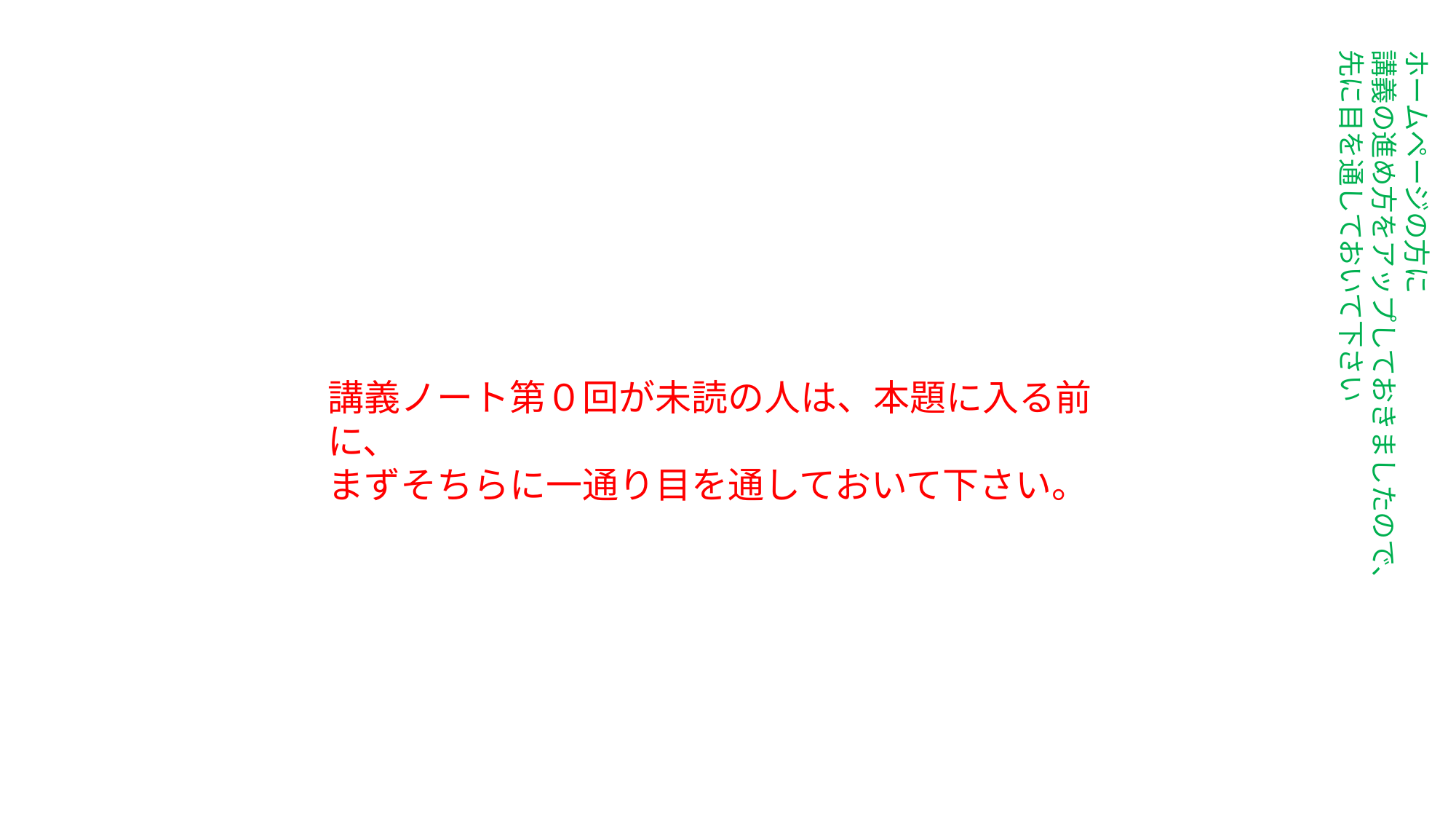

ホームページの方に
講義の進め方をアップしておきましたので、
先に目を通しておいて下さい
講義ノート第０回が未読の人は、本題に入る前に、
まずそちらに一通り目を通しておいて下さい。